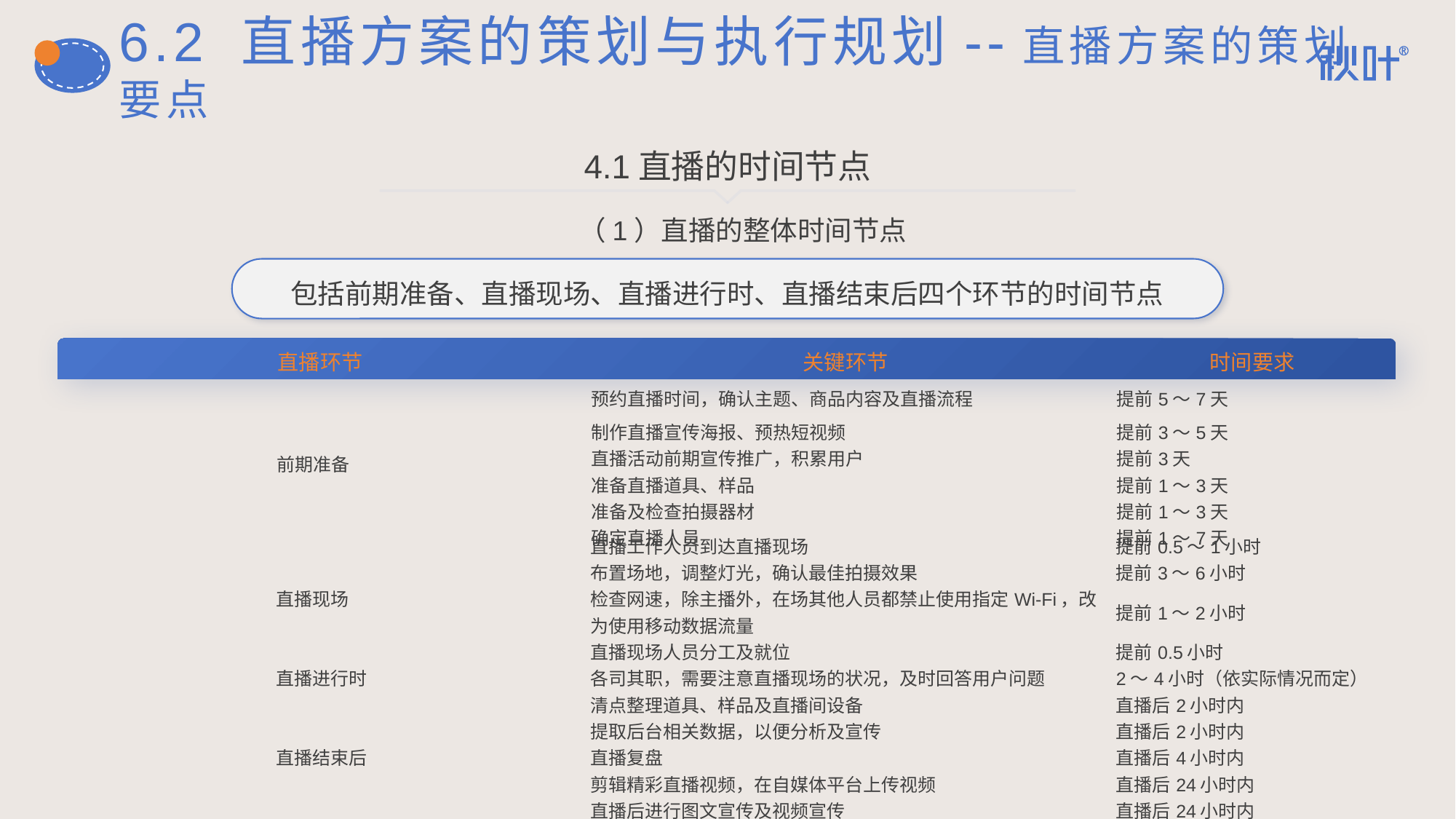

# 6.2 直播方案的策划与执行规划--直播方案的策划要点
4.1直播的时间节点

（1）直播的整体时间节点

包括前期准备、直播现场、直播进行时、直播结束后四个环节的时间节点

| 直播环节 | 关键环节 | 时间要求 |
| --- | --- | --- |
| 前期准备 | 预约直播时间，确认主题、商品内容及直播流程 | 提前5～7天 |
|  | 制作直播宣传海报、预热短视频 | 提前3～5天 |
|  | 直播活动前期宣传推广，积累用户 | 提前3天 |
|  | 准备直播道具、样品 | 提前1～3天 |
|  | 准备及检查拍摄器材 | 提前1～3天 |
|  | 确定直播人员 | 提前1～7天 |
| 直播现场 | 直播工作人员到达直播现场 | 提前0.5～1小时 |
| --- | --- | --- |
|  | 布置场地，调整灯光，确认最佳拍摄效果 | 提前3～6小时 |
|  | 检查网速，除主播外，在场其他人员都禁止使用指定Wi-Fi，改为使用移动数据流量 | 提前1～2小时 |
|  | 直播现场人员分工及就位 | 提前0.5小时 |
| 直播进行时 | 各司其职，需要注意直播现场的状况，及时回答用户问题 | 2～4小时（依实际情况而定） |
| 直播结束后 | 清点整理道具、样品及直播间设备 | 直播后2小时内 |
|  | 提取后台相关数据，以便分析及宣传 | 直播后2小时内 |
|  | 直播复盘 | 直播后4小时内 |
|  | 剪辑精彩直播视频，在自媒体平台上传视频 | 直播后24小时内 |
|  | 直播后进行图文宣传及视频宣传 | 直播后24小时内 |